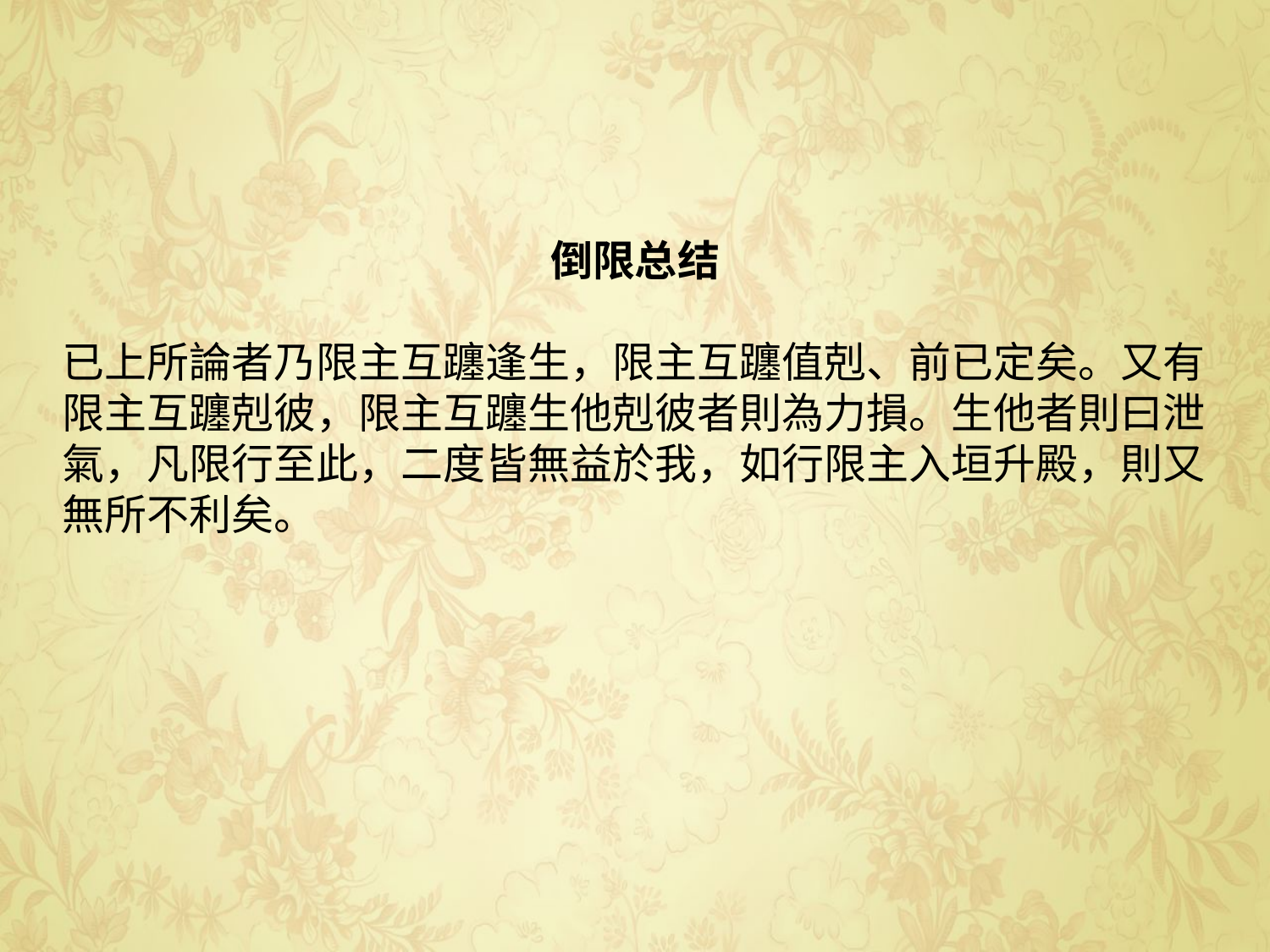

倒限总结

已上所論者乃限主互躔逢生，限主互躔值剋、前已定矣。又有限主互躔剋彼，限主互躔生他剋彼者則為力損。生他者則曰泄氣，凡限行至此，二度皆無益於我，如行限主入垣升殿，則又無所不利矣。